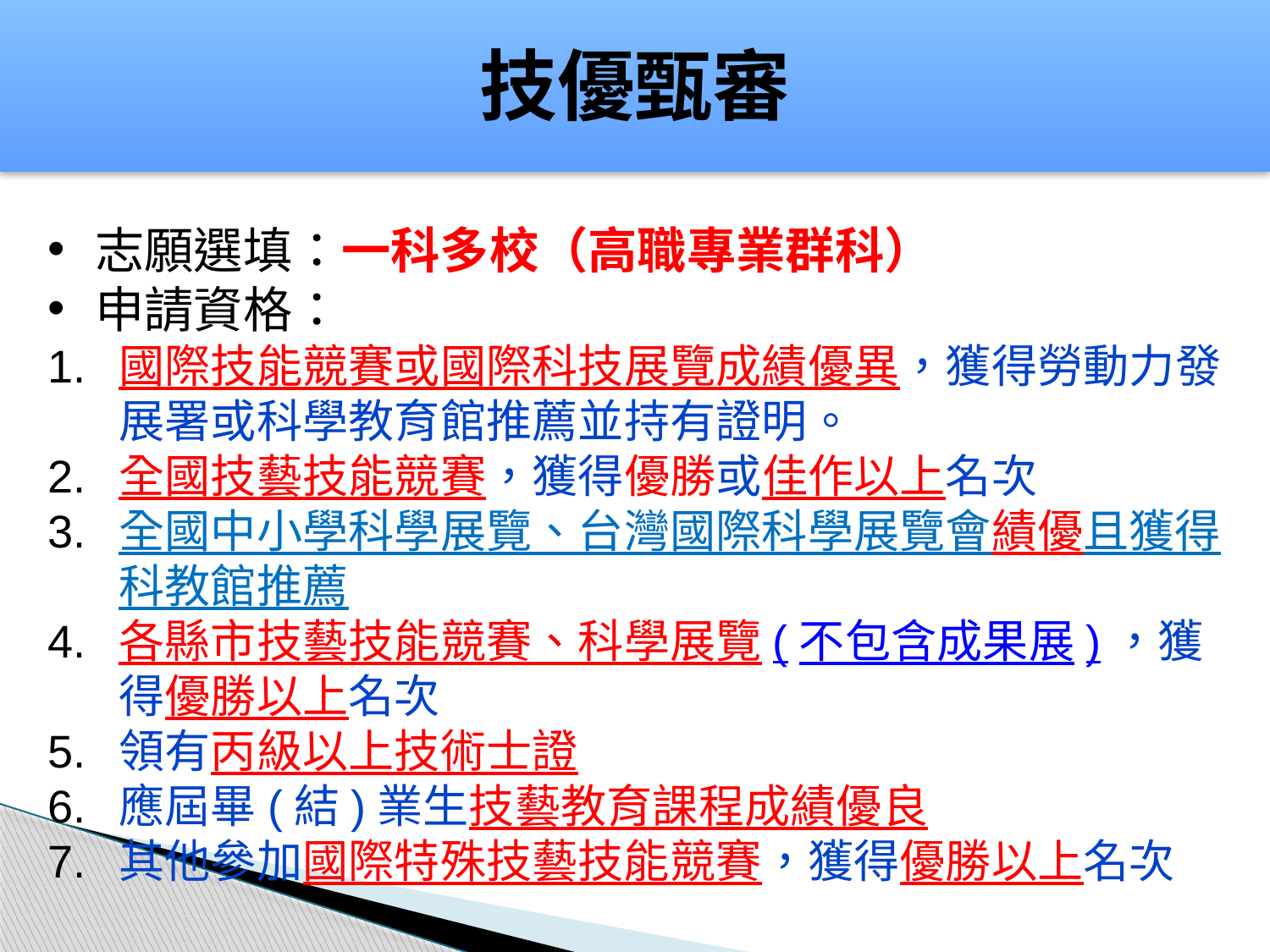

技優甄審
志願選填：一科多校（高職專業群科）
申請資格：
國際技能競賽或國際科技展覽成績優異，獲得勞動力發展署或科學教育館推薦並持有證明。
全國技藝技能競賽，獲得優勝或佳作以上名次
全國中小學科學展覽、台灣國際科學展覽會績優且獲得科教館推薦
各縣市技藝技能競賽、科學展覽(不包含成果展)，獲得優勝以上名次
領有丙級以上技術士證
應屆畢(結)業生技藝教育課程成績優良
其他參加國際特殊技藝技能競賽，獲得優勝以上名次